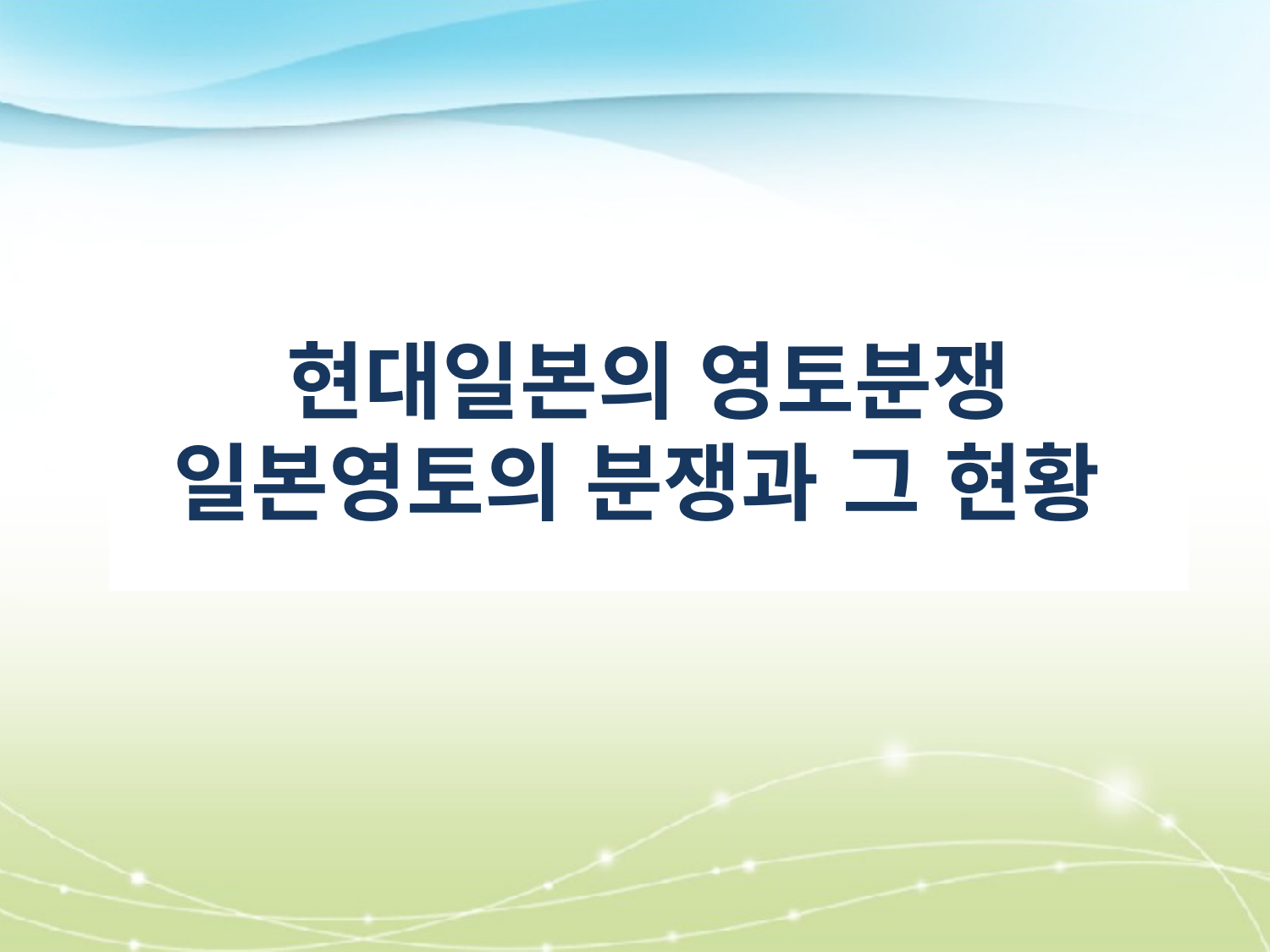

# 현대일본의 영토분쟁 일본영토의 분쟁과 그 현황